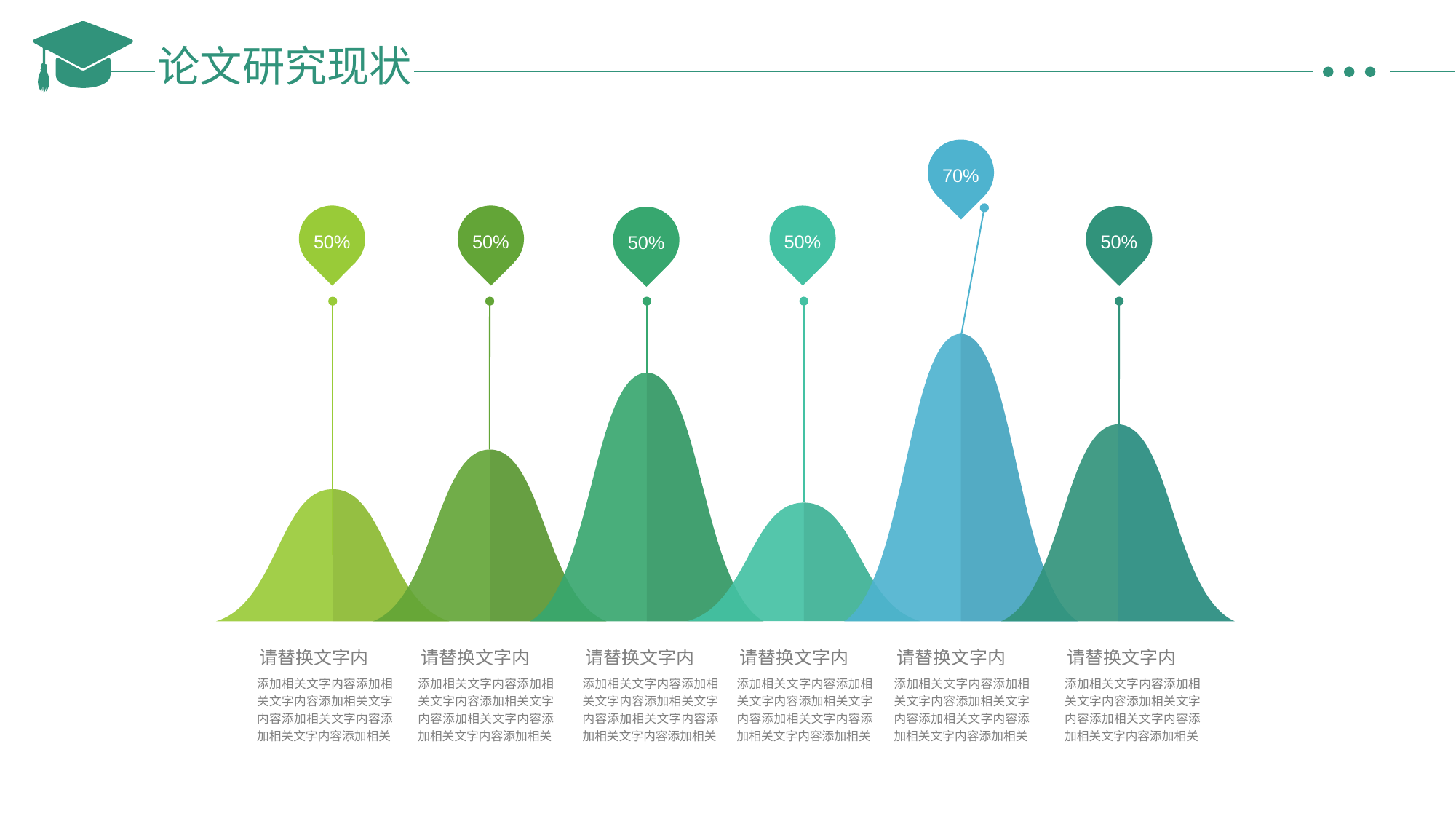

论文研究现状

70%

50%

50%

50%

50%

50%

请替换文字内
添加相关文字内容添加相关文字内容添加相关文字内容添加相关文字内容添加相关文字内容添加相关
请替换文字内
添加相关文字内容添加相关文字内容添加相关文字内容添加相关文字内容添加相关文字内容添加相关
请替换文字内
添加相关文字内容添加相关文字内容添加相关文字内容添加相关文字内容添加相关文字内容添加相关
请替换文字内
添加相关文字内容添加相关文字内容添加相关文字内容添加相关文字内容添加相关文字内容添加相关
请替换文字内
添加相关文字内容添加相关文字内容添加相关文字内容添加相关文字内容添加相关文字内容添加相关
请替换文字内
添加相关文字内容添加相关文字内容添加相关文字内容添加相关文字内容添加相关文字内容添加相关